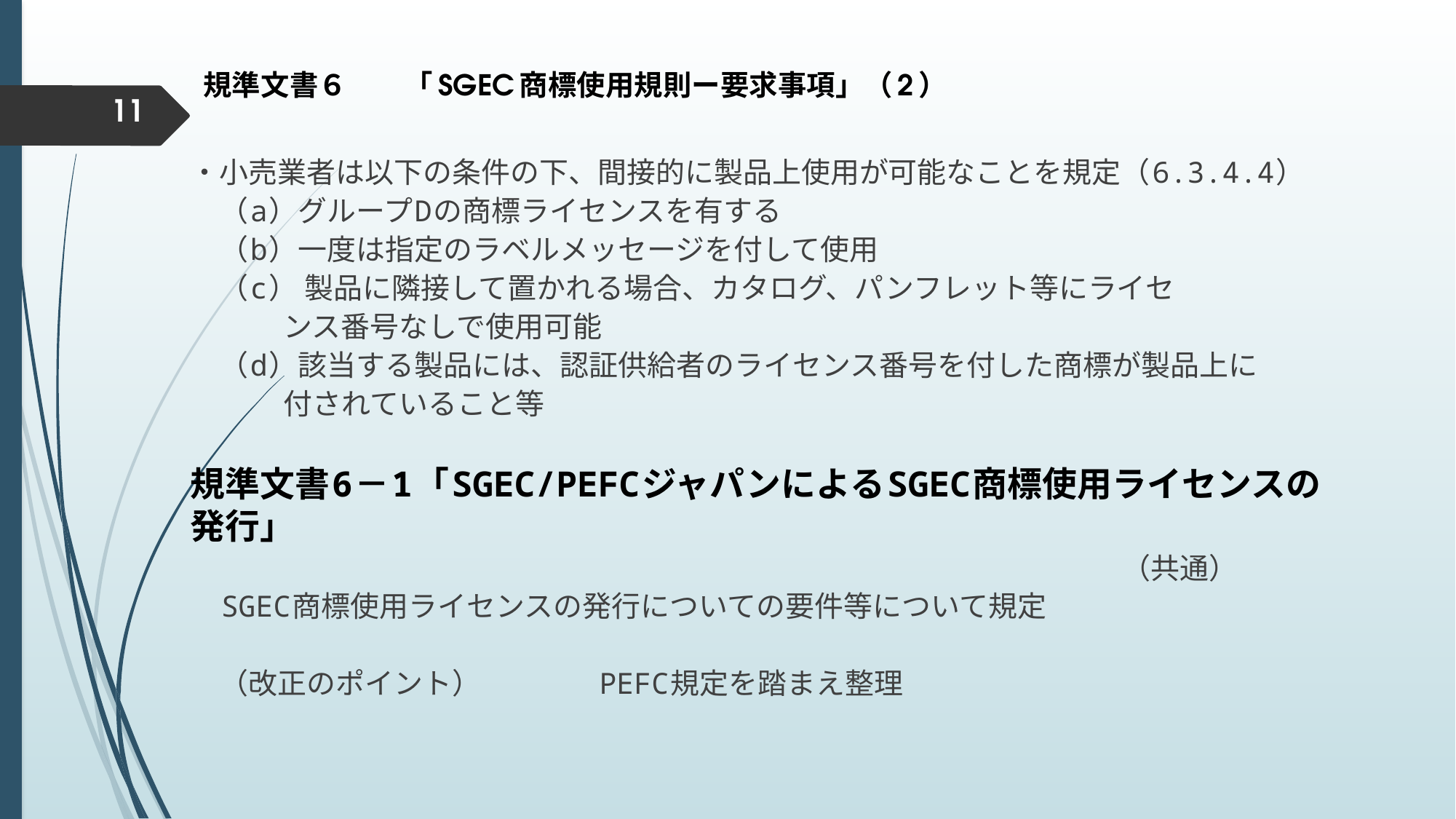

# 規準文書６　　「SGEC商標使用規則ー要求事項」（2）
11

・小売業者は以下の条件の下、間接的に製品上使用が可能なことを規定（6.3.4.4）
　（a）グループDの商標ライセンスを有する
　（b）一度は指定のラベルメッセージを付して使用
　（c） 製品に隣接して置かれる場合、カタログ、パンフレット等にライセ
              ンス番号なしで使用可能
　（d）該当する製品には、認証供給者のライセンス番号を付した商標が製品上に
              付されていること等

規準文書6－1「SGEC/PEFCジャパンによるSGEC商標使用ライセンスの発行」
　　　　　　　　　　　　　　　　　　　　　　　　　　　　　　　　（共通）
　SGEC商標使用ライセンスの発行についての要件等について規定

　（改正のポイント）　　　　PEFC規定を踏まえ整理